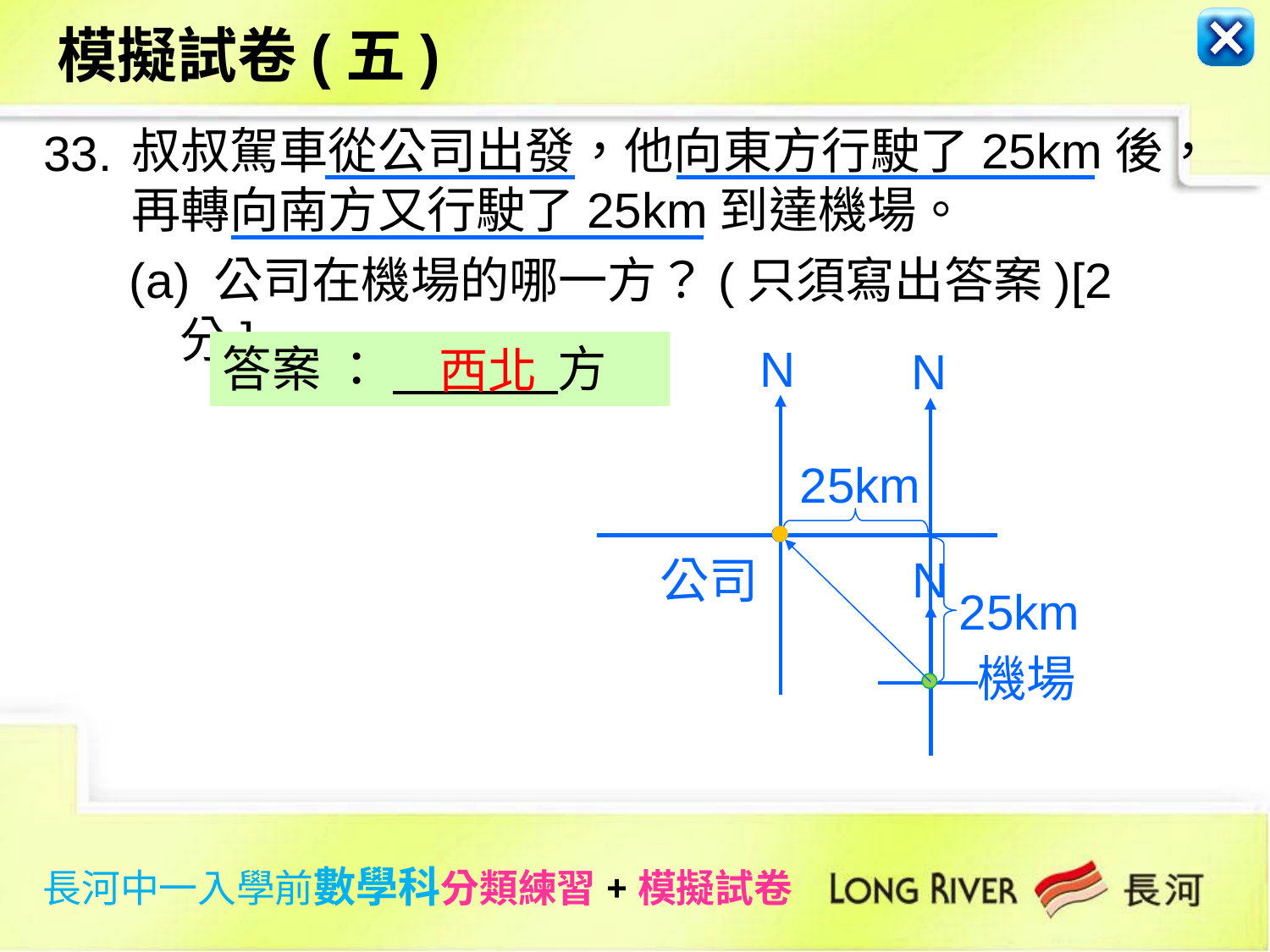

模擬試卷(五)
叔叔駕車從公司出發，他向東方行駛了25km後，再轉向南方又行駛了25km到達機場。
33.
 公司在機場的哪一方？(只須寫出答案)[2分]
答案 ：                方
N
西北
N
25km

N
公司
25km
機場